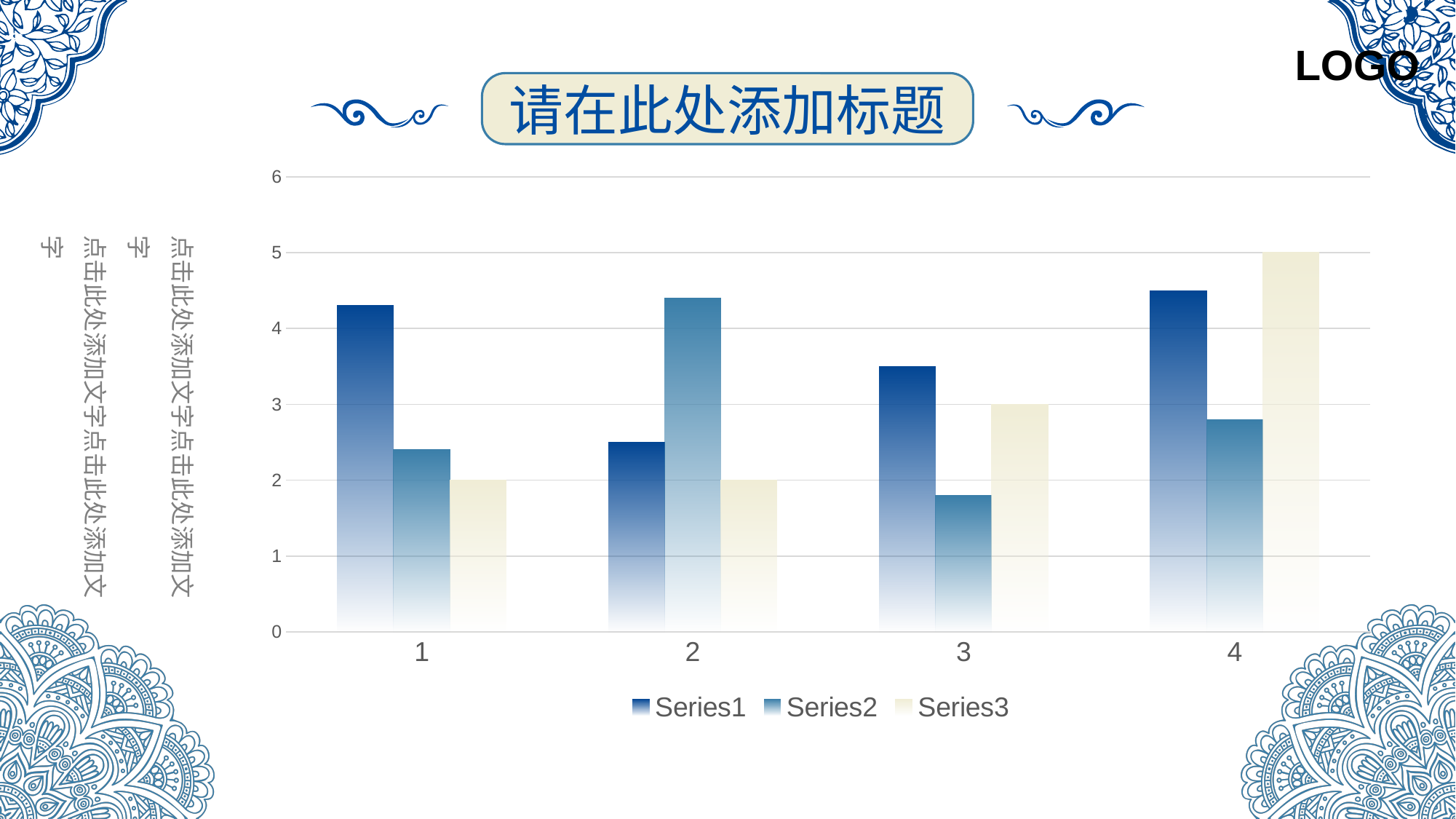

LOGO

### Chart

| Category |  |  |  |
|---|---|---|---|
点击此处添加文字点击此处添加文字
点击此处添加文字点击此处添加文字